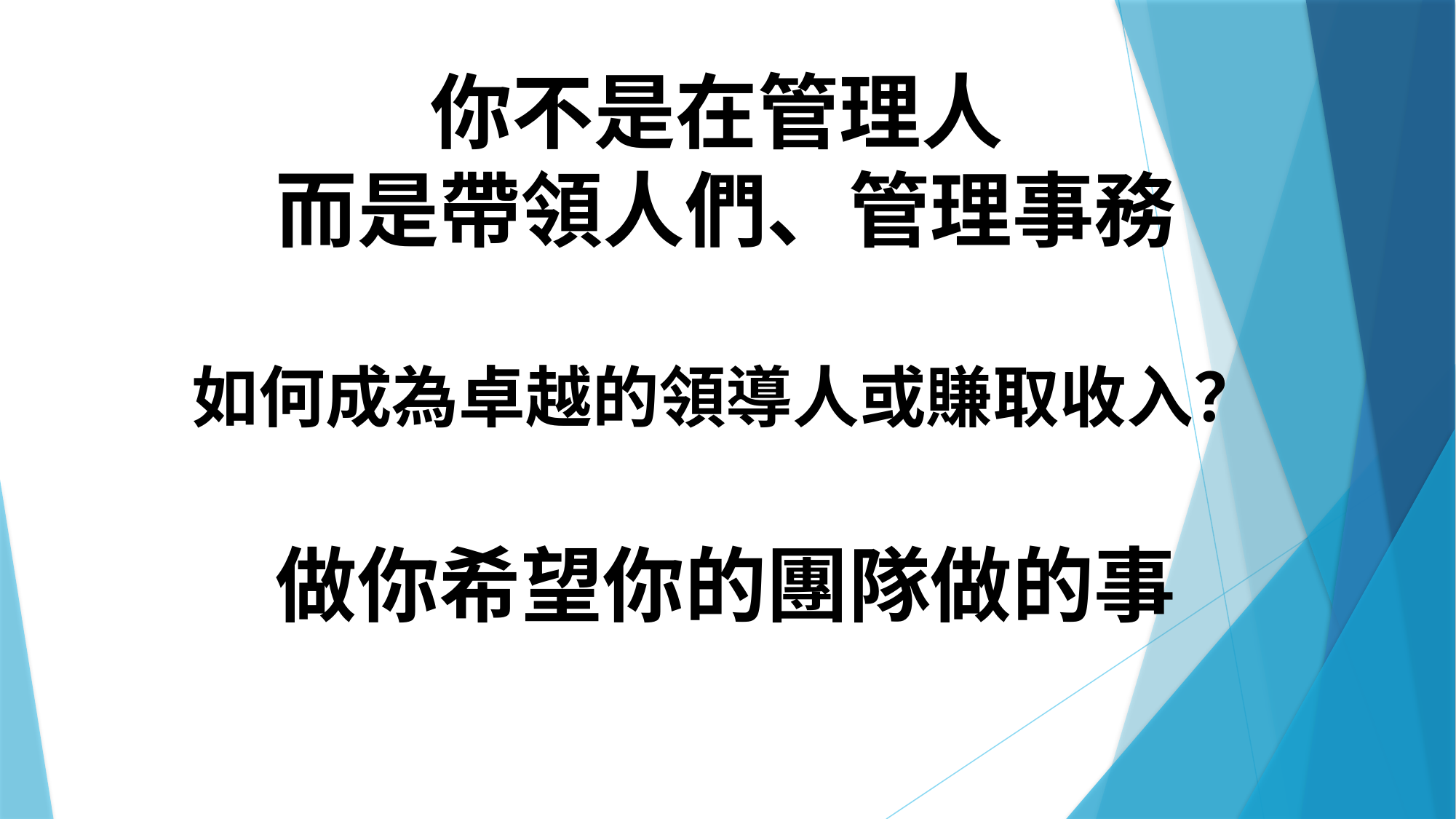

你不是在管理人
而是帶領人們、管理事務

如何成為卓越的領導人或賺取收入？

做你希望你的團隊做的事